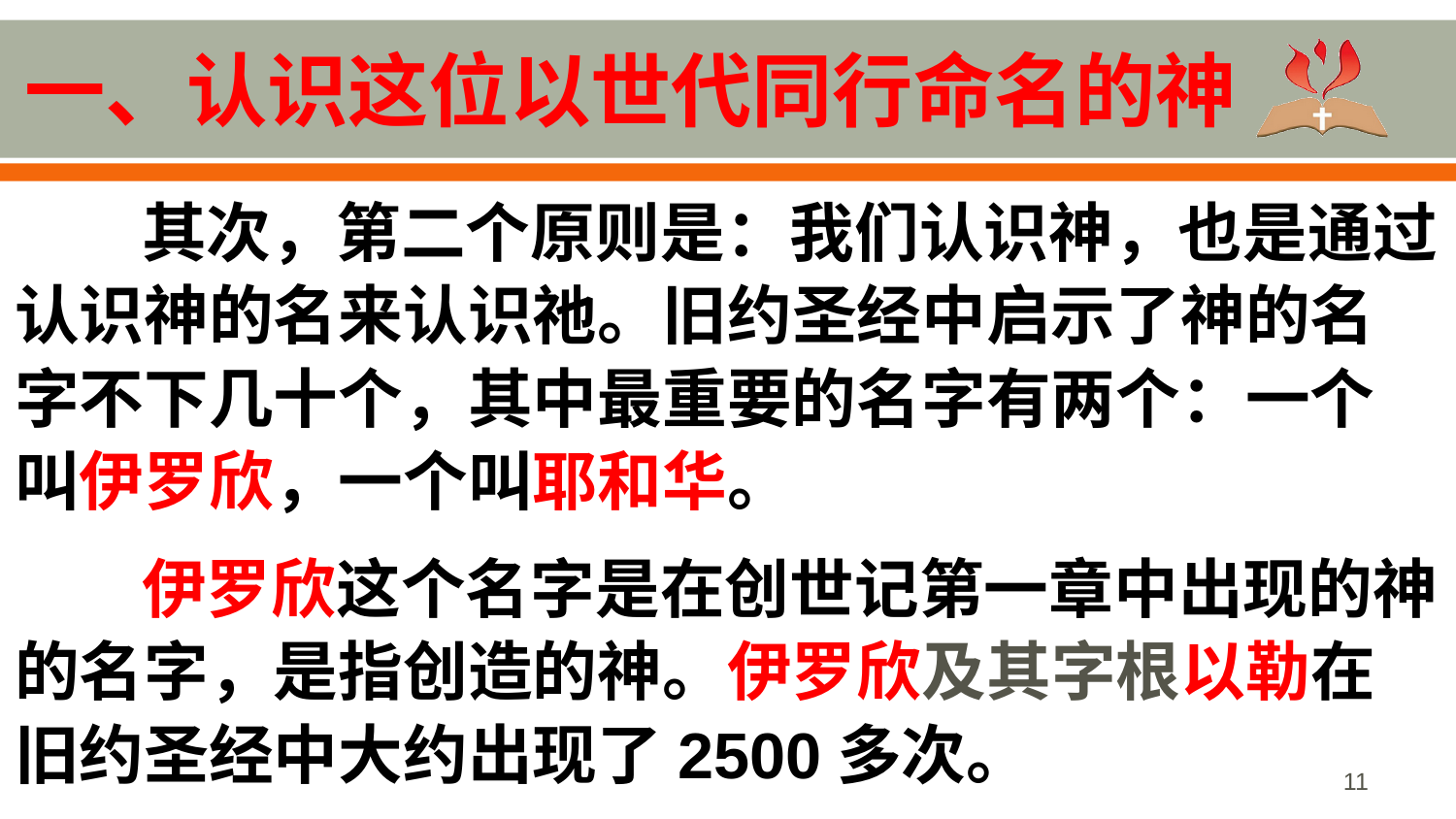

# 一、认识这位以世代同行命名的神
其次，第二个原则是：我们认识神，也是通过认识神的名来认识祂。旧约圣经中启示了神的名字不下几十个，其中最重要的名字有两个：一个叫伊罗欣，一个叫耶和华。
伊罗欣这个名字是在创世记第一章中出现的神的名字，是指创造的神。伊罗欣及其字根以勒在旧约圣经中大约出现了2500多次。

11